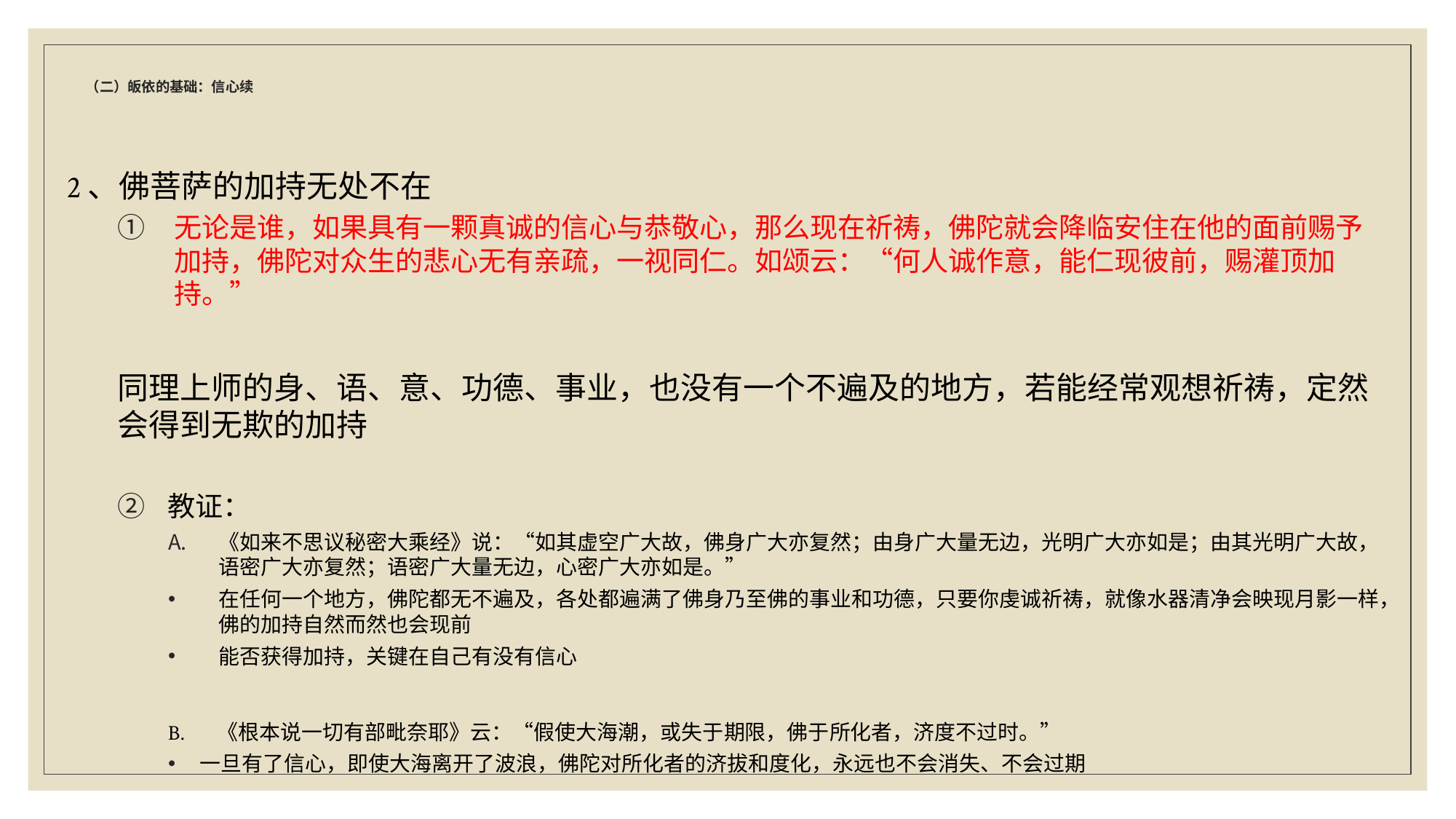

# （二）皈依的基础：信心续

2、佛菩萨的加持无处不在
无论是谁，如果具有一颗真诚的信心与恭敬心，那么现在祈祷，佛陀就会降临安住在他的面前赐予加持，佛陀对众生的悲心无有亲疏，一视同仁。如颂云：“何人诚作意，能仁现彼前，赐灌顶加持。”

同理上师的身、语、意、功德、事业，也没有一个不遍及的地方，若能经常观想祈祷，定然会得到无欺的加持

教证：
《如来不思议秘密大乘经》说：“如其虚空广大故，佛身广大亦复然；由身广大量无边，光明广大亦如是；由其光明广大故，语密广大亦复然；语密广大量无边，心密广大亦如是。”
在任何一个地方，佛陀都无不遍及，各处都遍满了佛身乃至佛的事业和功德，只要你虔诚祈祷，就像水器清净会映现月影一样，佛的加持自然而然也会现前
能否获得加持，关键在自己有没有信心

B.      《根本说一切有部毗奈耶》云：“假使大海潮，或失于期限，佛于所化者，济度不过时。”
一旦有了信心，即使大海离开了波浪，佛陀对所化者的济拔和度化，永远也不会消失、不会过期